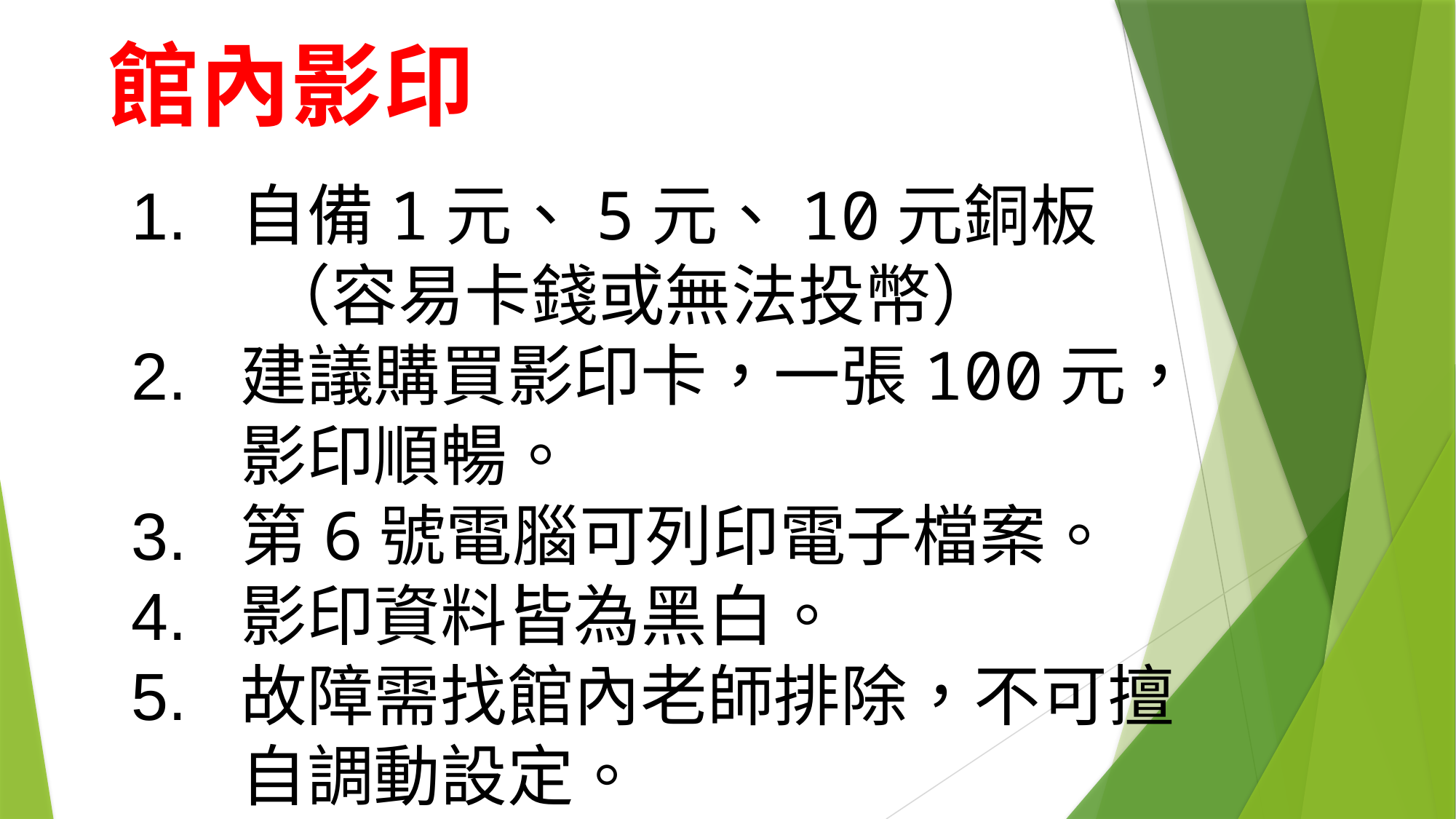

館內影印
自備1元、5元、10元銅板
　　（容易卡錢或無法投幣）
建議購買影印卡，一張100元，影印順暢。
第6號電腦可列印電子檔案。
影印資料皆為黑白。
故障需找館內老師排除，不可擅自調動設定。